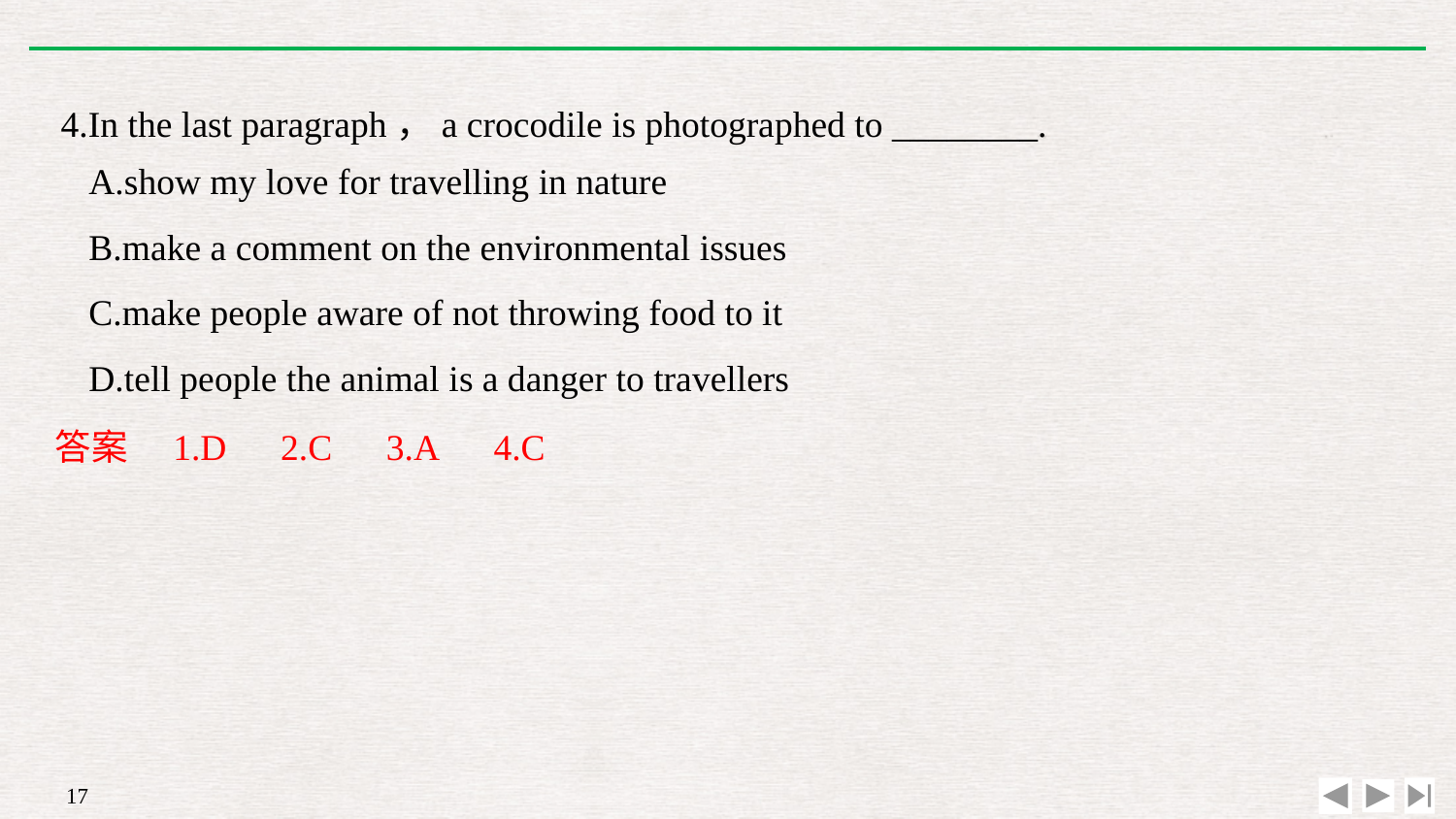

4.In the last paragraph，a crocodile is photographed to ________.
A.show my love for travelling in nature
B.make a comment on the environmental issues
C.make people aware of not throwing food to it
D.tell people the animal is a danger to travellers
答案　1.D　2.C　3.A　4.C